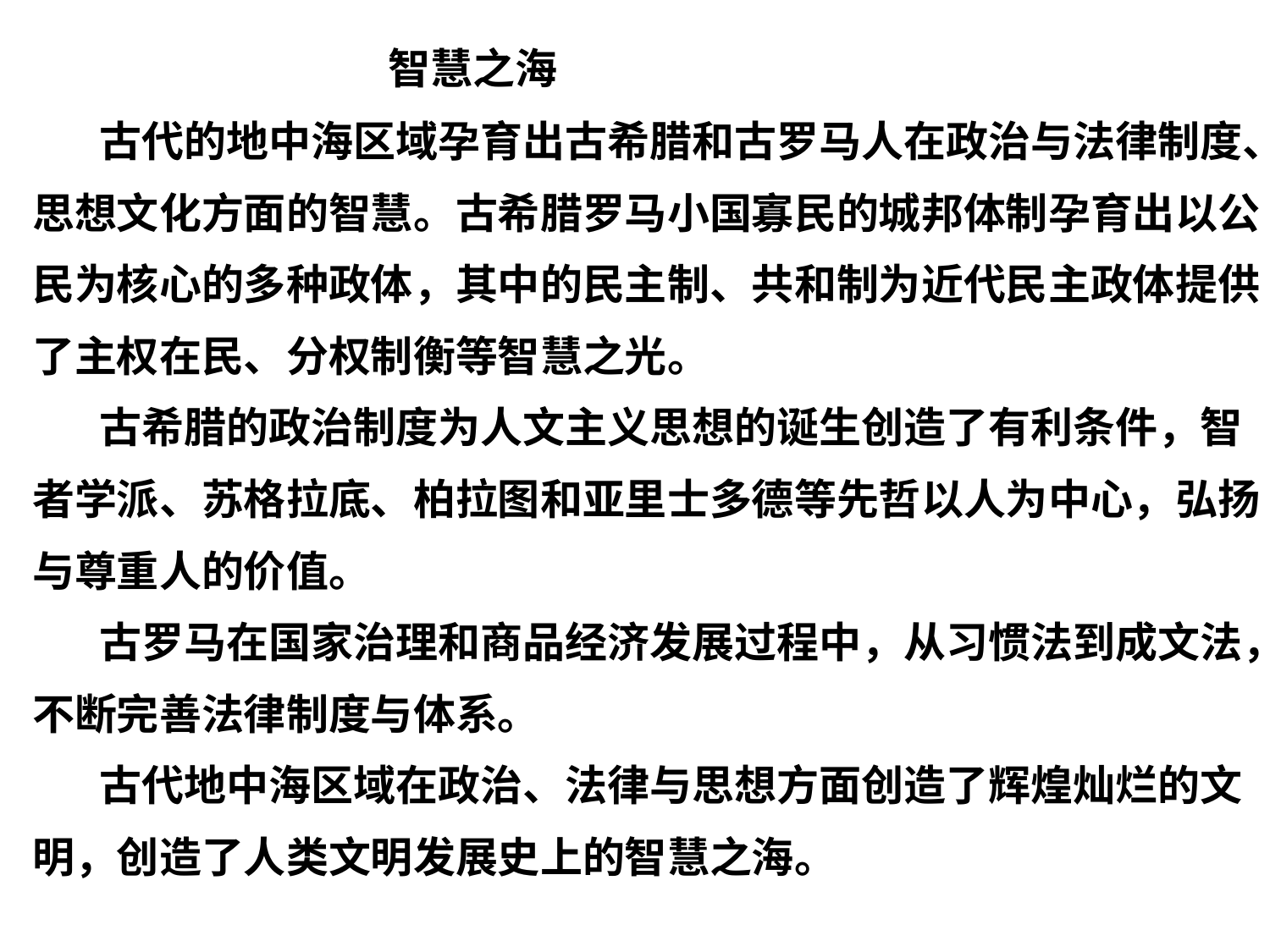

智慧之海
      古代的地中海区域孕育出古希腊和古罗马人在政治与法律制度、思想文化方面的智慧。古希腊罗马小国寡民的城邦体制孕育出以公民为核心的多种政体，其中的民主制、共和制为近代民主政体提供了主权在民、分权制衡等智慧之光。
      古希腊的政治制度为人文主义思想的诞生创造了有利条件，智者学派、苏格拉底、柏拉图和亚里士多德等先哲以人为中心，弘扬与尊重人的价值。
      古罗马在国家治理和商品经济发展过程中，从习惯法到成文法，不断完善法律制度与体系。
      古代地中海区域在政治、法律与思想方面创造了辉煌灿烂的文明，创造了人类文明发展史上的智慧之海。